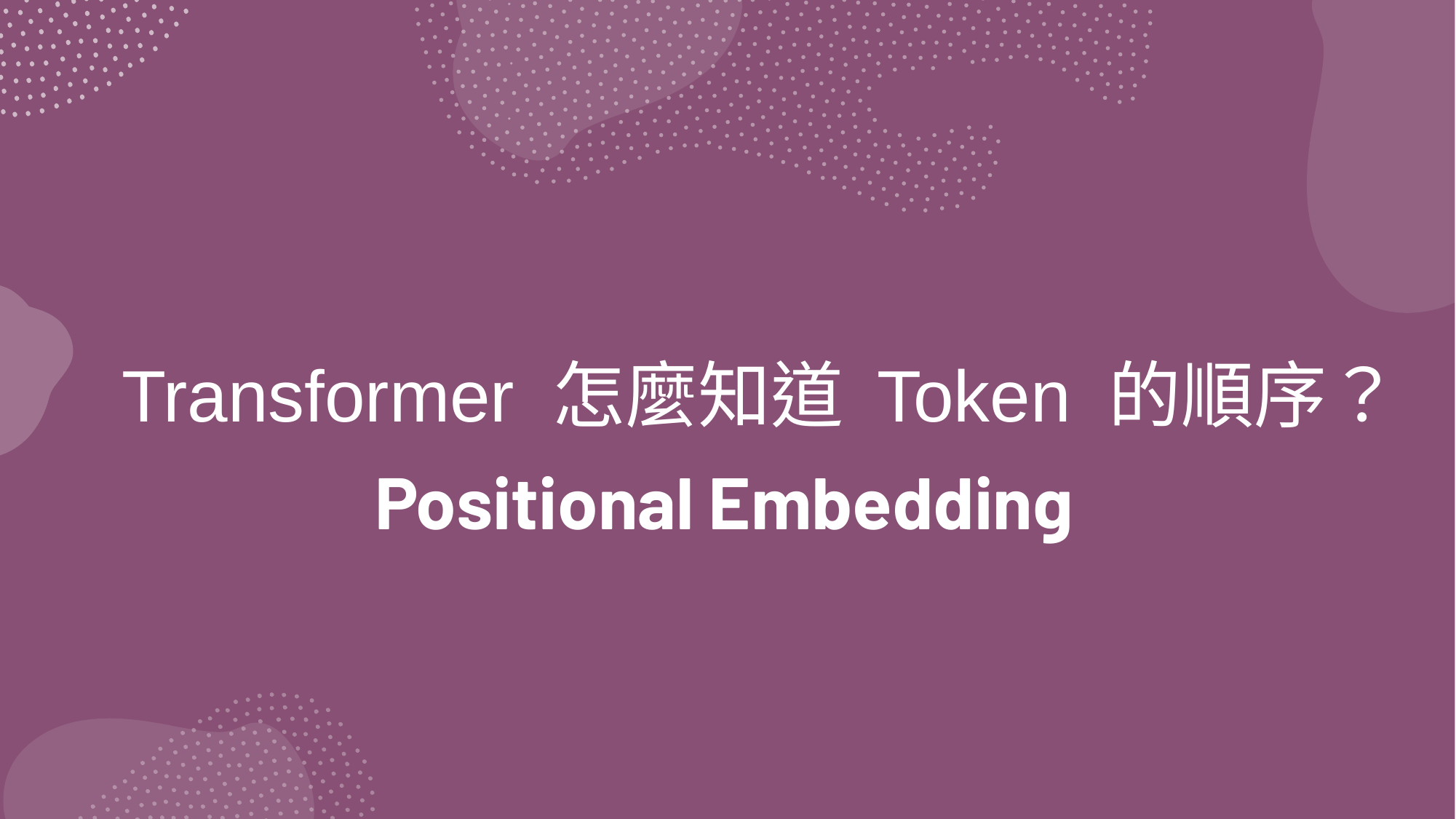

# Transformer 怎麼知道 Token 的順序？
Positional Embedding